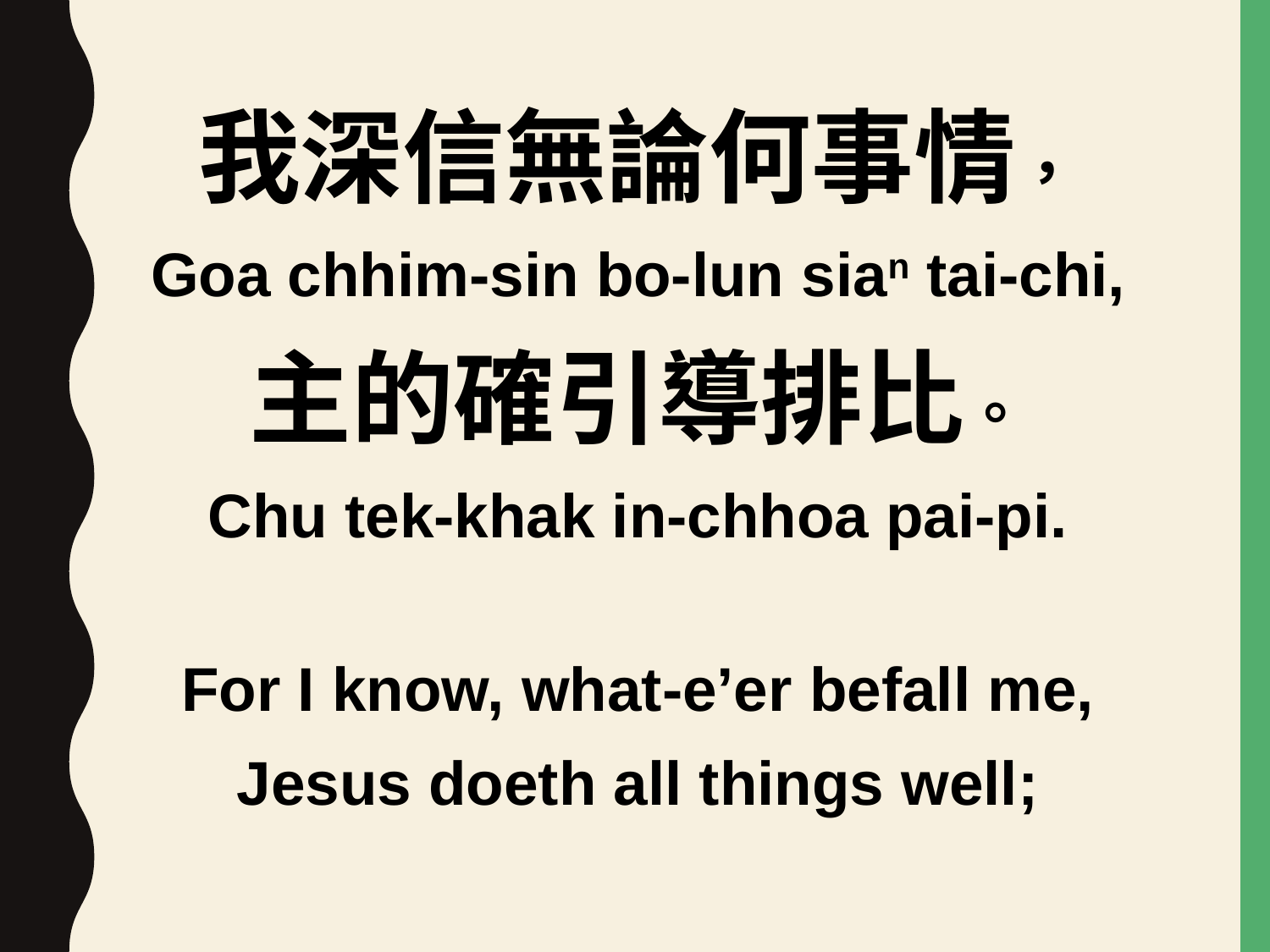

我深信無論何事情，
Goa chhim-sin bo-lun sian tai-chi,
主的確引導排比。
Chu tek-khak in-chhoa pai-pi.

For I know, what-e’er befall me,
Jesus doeth all things well;